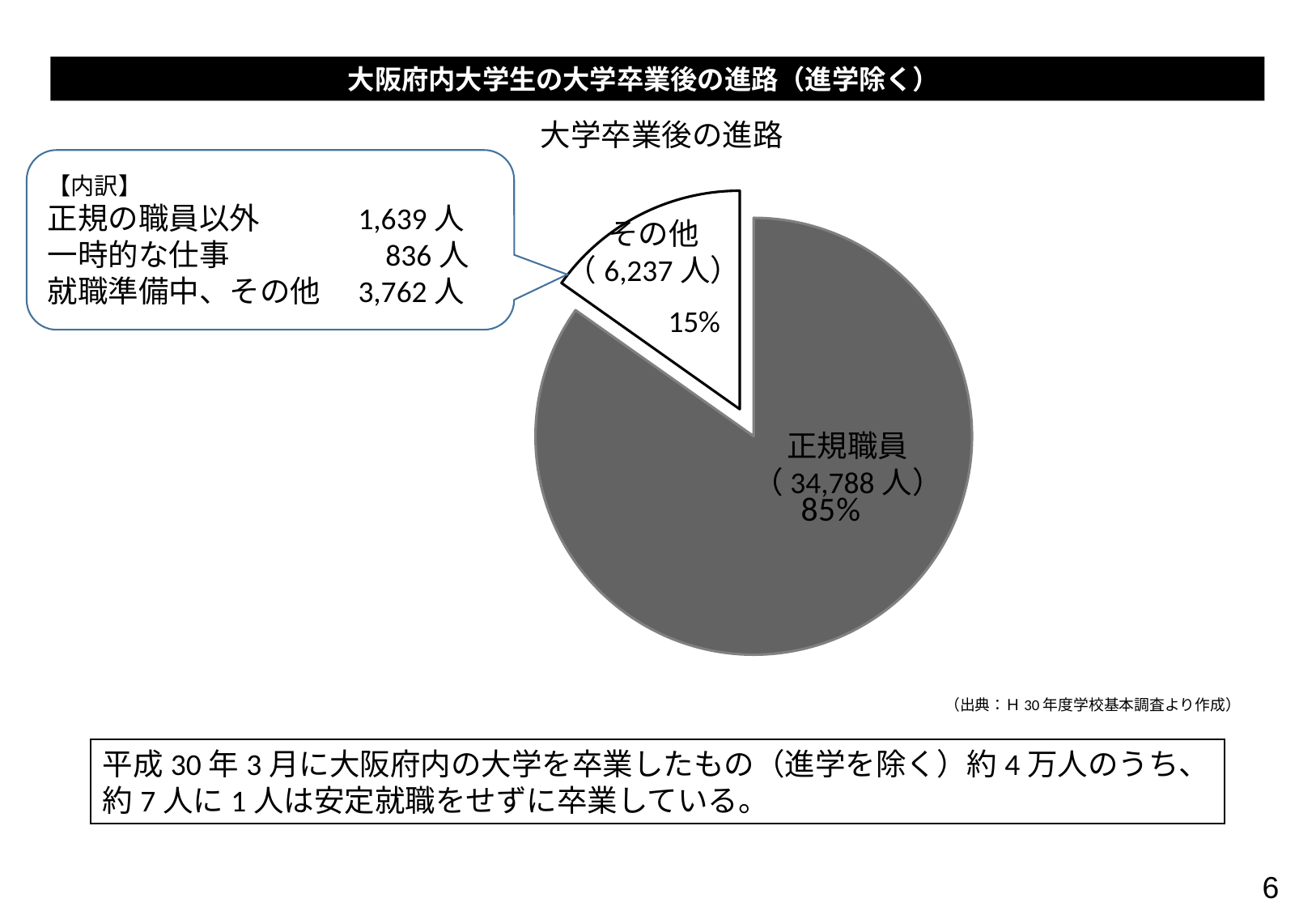

大阪府内大学生の大学卒業後の進路（進学除く）
大学卒業後の進路
【内訳】
正規の職員以外　　　1,639人
一時的な仕事　　　　    836人
就職準備中、その他　3,762人

### Chart

| Category | 列1 |
|---|---|
| 正規職員 | 34788.0 |
| その他 | 6237.0 |
その他
（6,237人）
正規職員
（34,788人）
（出典：Ｈ30年度学校基本調査より作成）
平成30年3月に大阪府内の大学を卒業したもの（進学を除く）約4万人のうち、
約7人に1人は安定就職をせずに卒業している。
6